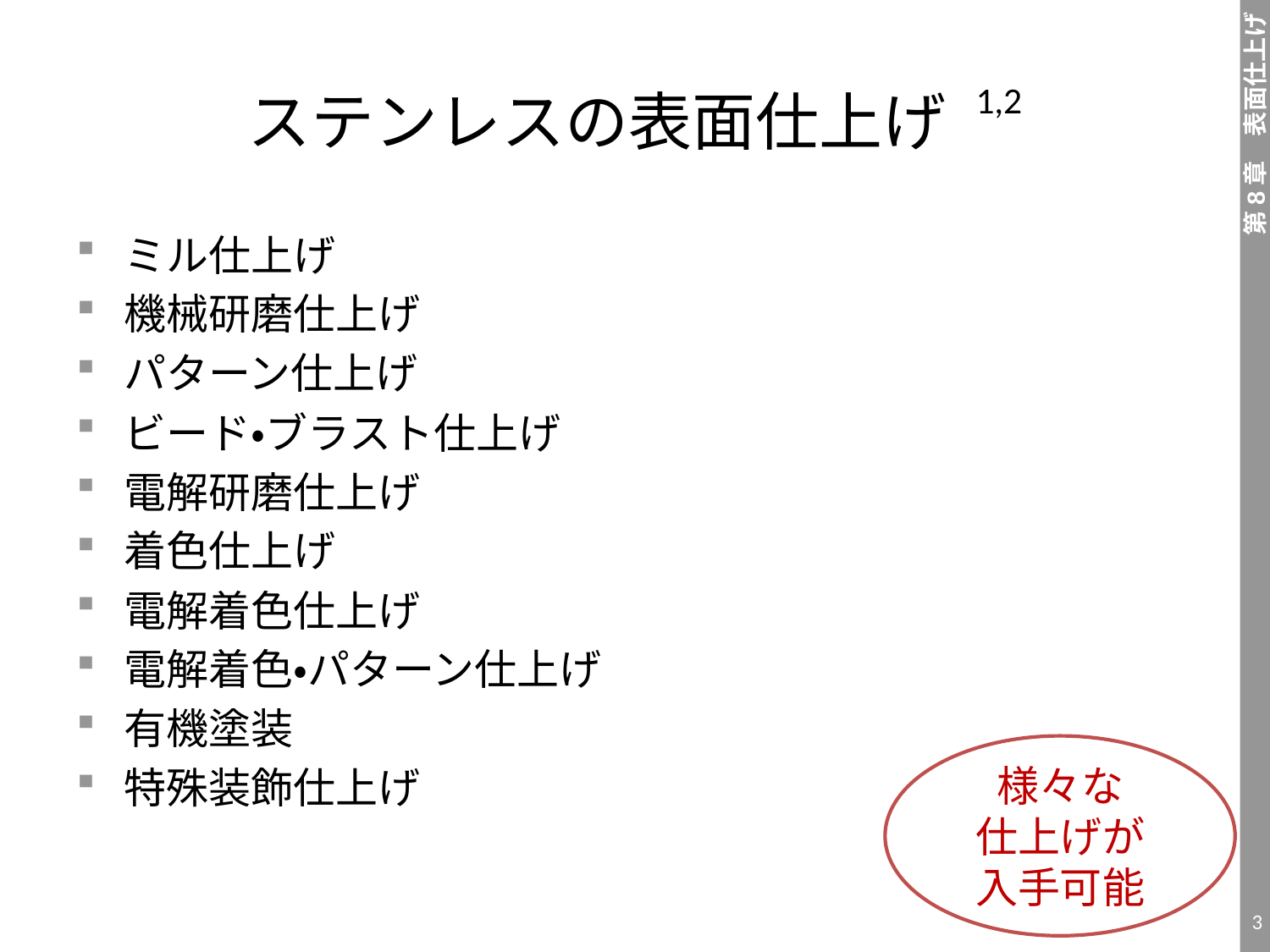

# ステンレスの表面仕上げ 1,2
ミル仕上げ
機械研磨仕上げ
パターン仕上げ
ビード・ブラスト仕上げ
電解研磨仕上げ
着色仕上げ
電解着色仕上げ
電解着色・パターン仕上げ
有機塗装
特殊装飾仕上げ

様々な
仕上げが
入手可能
3